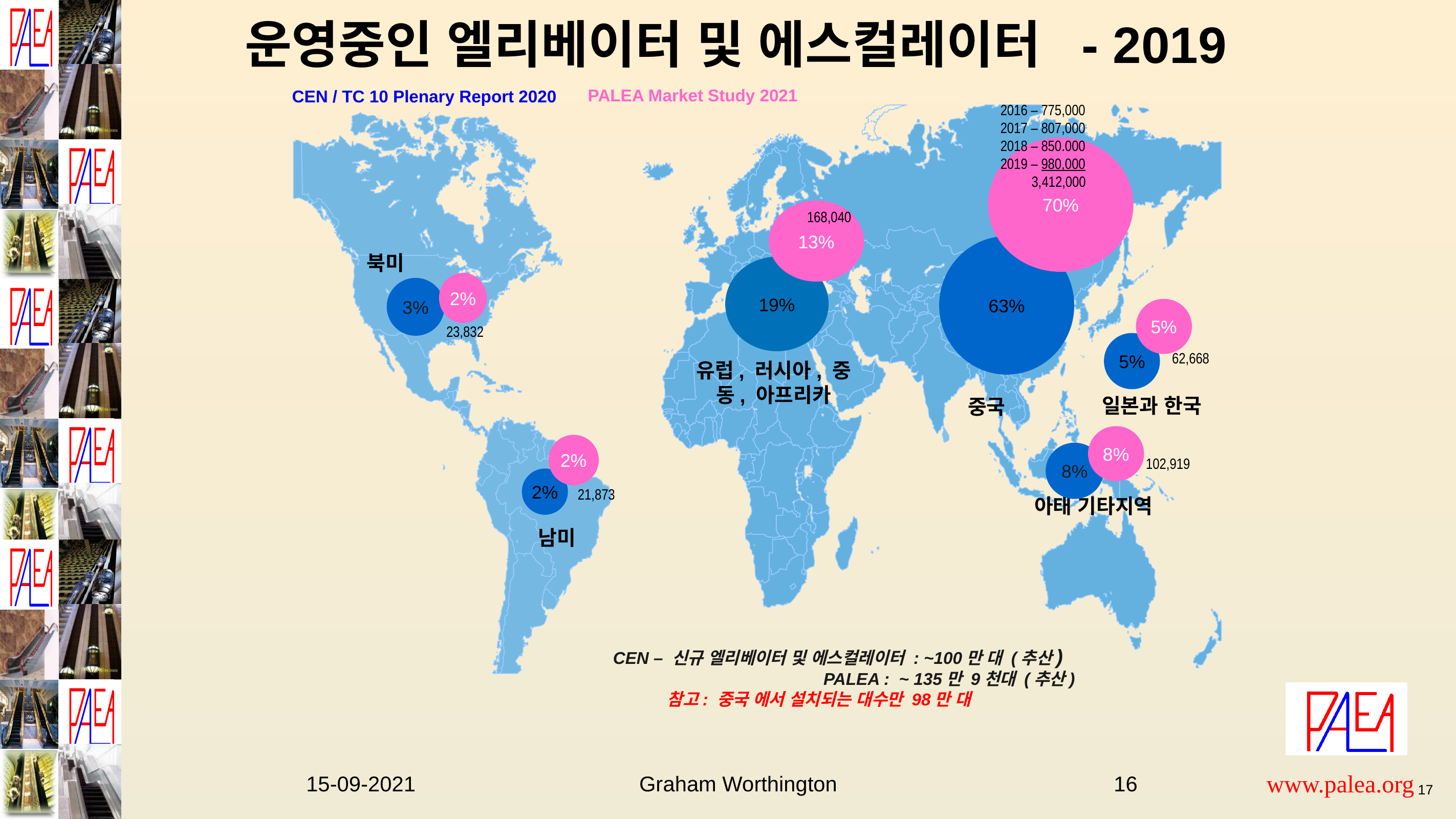

운영중인 엘리베이터 및 에스컬레이터  - 2019
PALEA Market Study 2021
CEN / TC 10 Plenary Report 2020
2016 – 775,000
2017 – 807,000
2018 – 850.000
2019 – 980,000
         3,412,000

70%
13%
168,040
63%
북미
19%
2%
3%
5%
23,832
5%
62,668
유럽, 러시아, 중동, 아프리카
일본과 한국
중국
8%
2%
8%
102,919
2%
21,873

아태 기타지역
남미
        CEN – 신규 엘리베이터 및 에스컬레이터 : ~100만 대 (추산)
                                                       PALEA :  ~ 135만 9천대 (추산)
참고: 중국 에서 설치되는 대수만 98만 대

15-09-2021                                      Graham Worthington                                               16
17